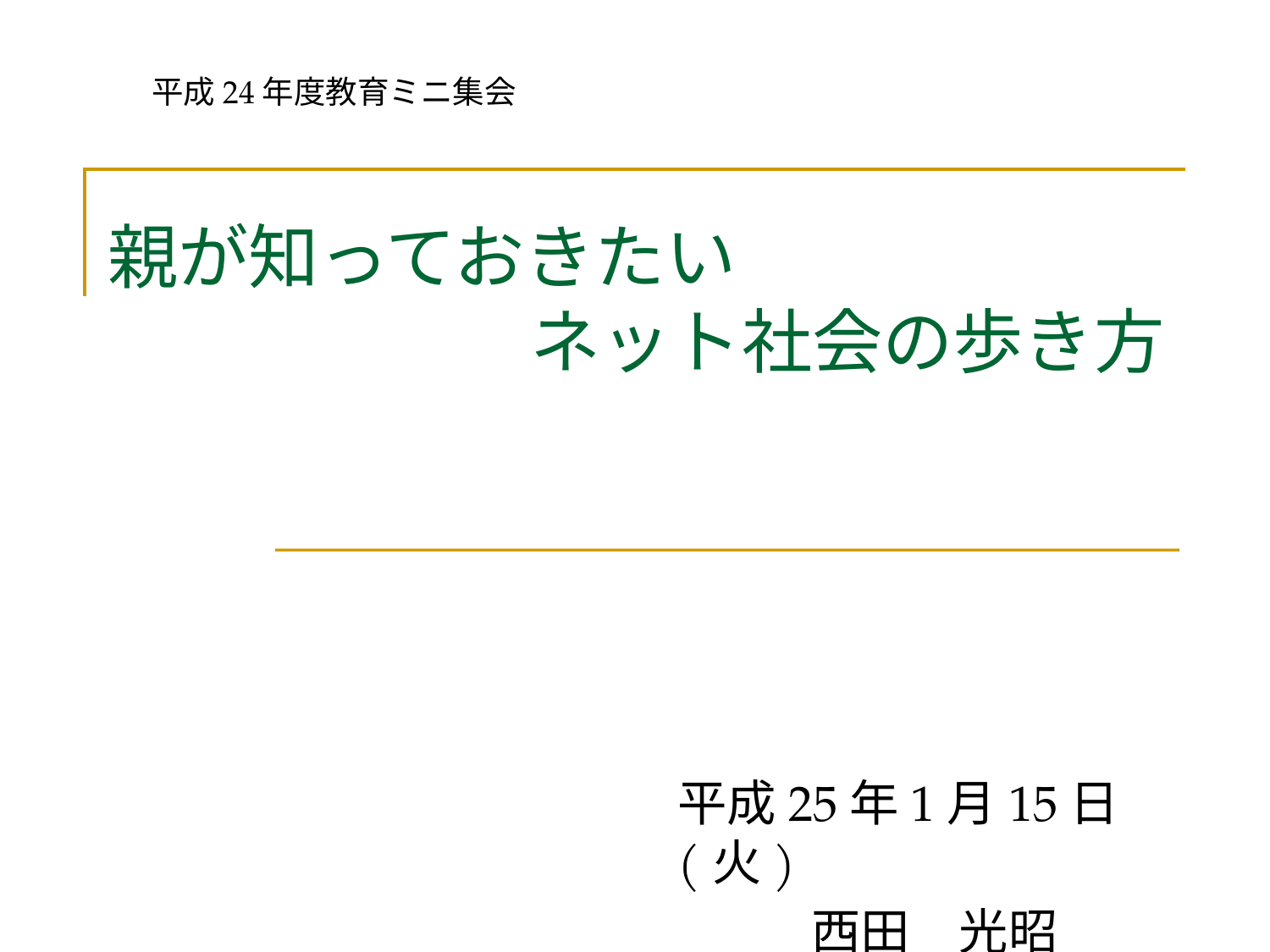

平成24年度教育ミニ集会
# 親が知っておきたい 　　　　　　ネット社会の歩き方
平成25年1月15日(火)
西田　光昭